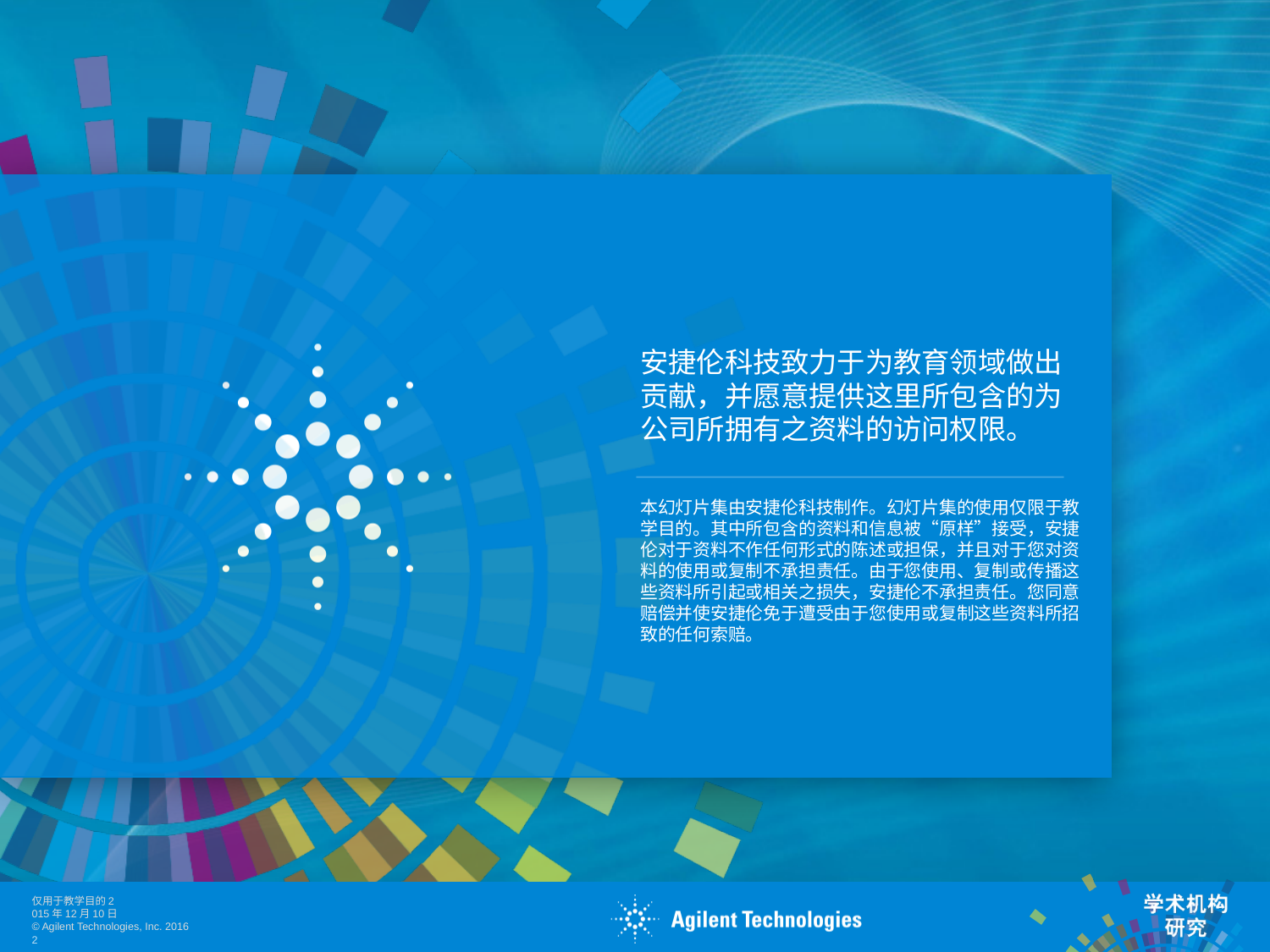

安捷伦科技致力于为教育领域做出贡献，并愿意提供这里所包含的为公司所拥有之资料的访问权限。

本幻灯片集由安捷伦科技制作。幻灯片集的使用仅限于教学目的。其中所包含的资料和信息被“原样”接受，安捷伦对于资料不作任何形式的陈述或担保，并且对于您对资料的使用或复制不承担责任。由于您使用、复制或传播这些资料所引起或相关之损失，安捷伦不承担责任。您同意赔偿并使安捷伦免于遭受由于您使用或复制这些资料所招致的任何索赔。